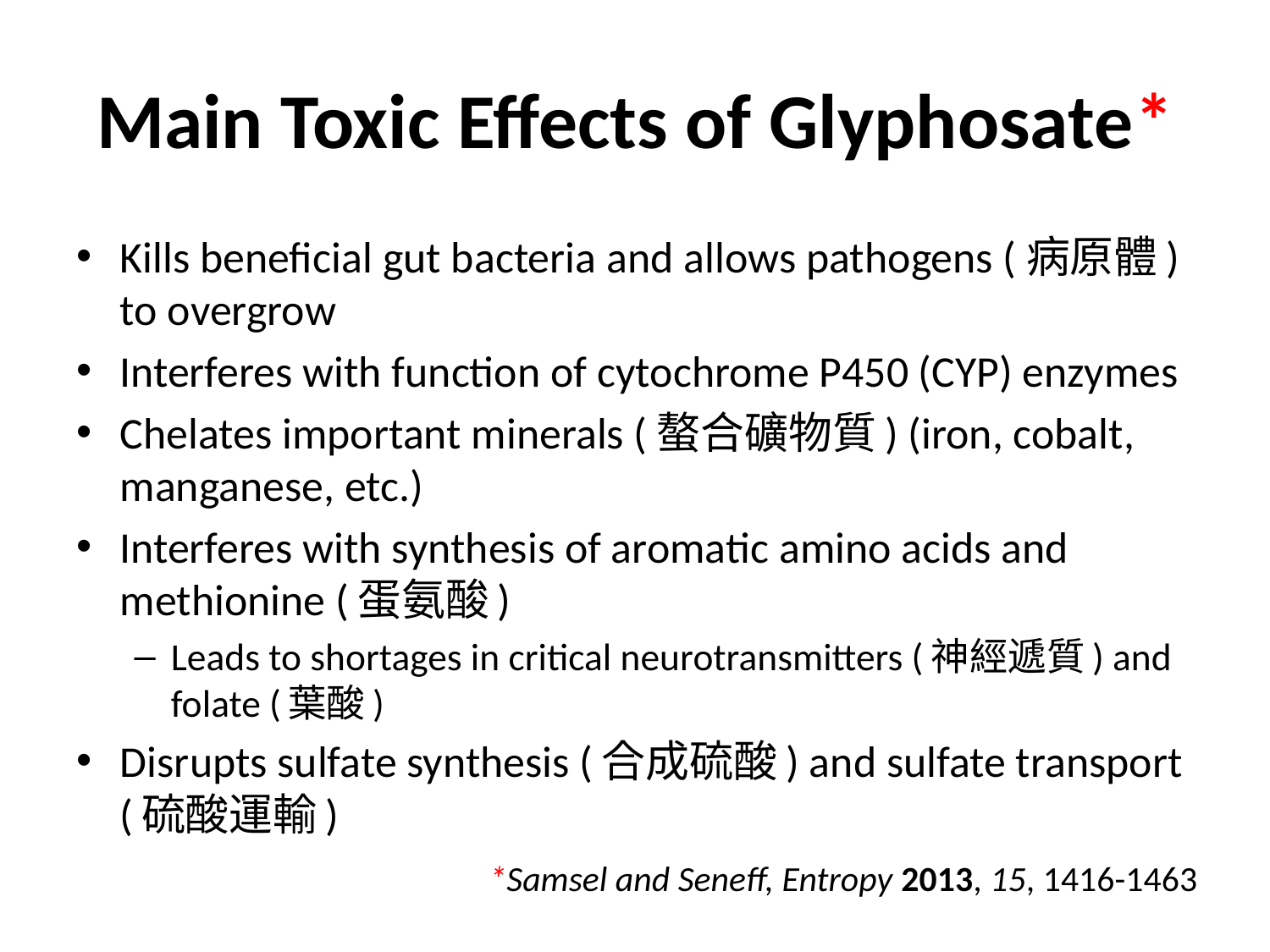

# Main Toxic Effects of Glyphosate*
Kills beneficial gut bacteria and allows pathogens (病原體) to overgrow
Interferes with function of cytochrome P450 (CYP) enzymes
Chelates important minerals (螯合礦物質) (iron, cobalt, manganese, etc.)
Interferes with synthesis of aromatic amino acids and methionine (蛋氨酸)
Leads to shortages in critical neurotransmitters (神經遞質) and folate (葉酸)
Disrupts sulfate synthesis (合成硫酸) and sulfate transport (硫酸運輸)
*Samsel and Seneff, Entropy 2013, 15, 1416-1463